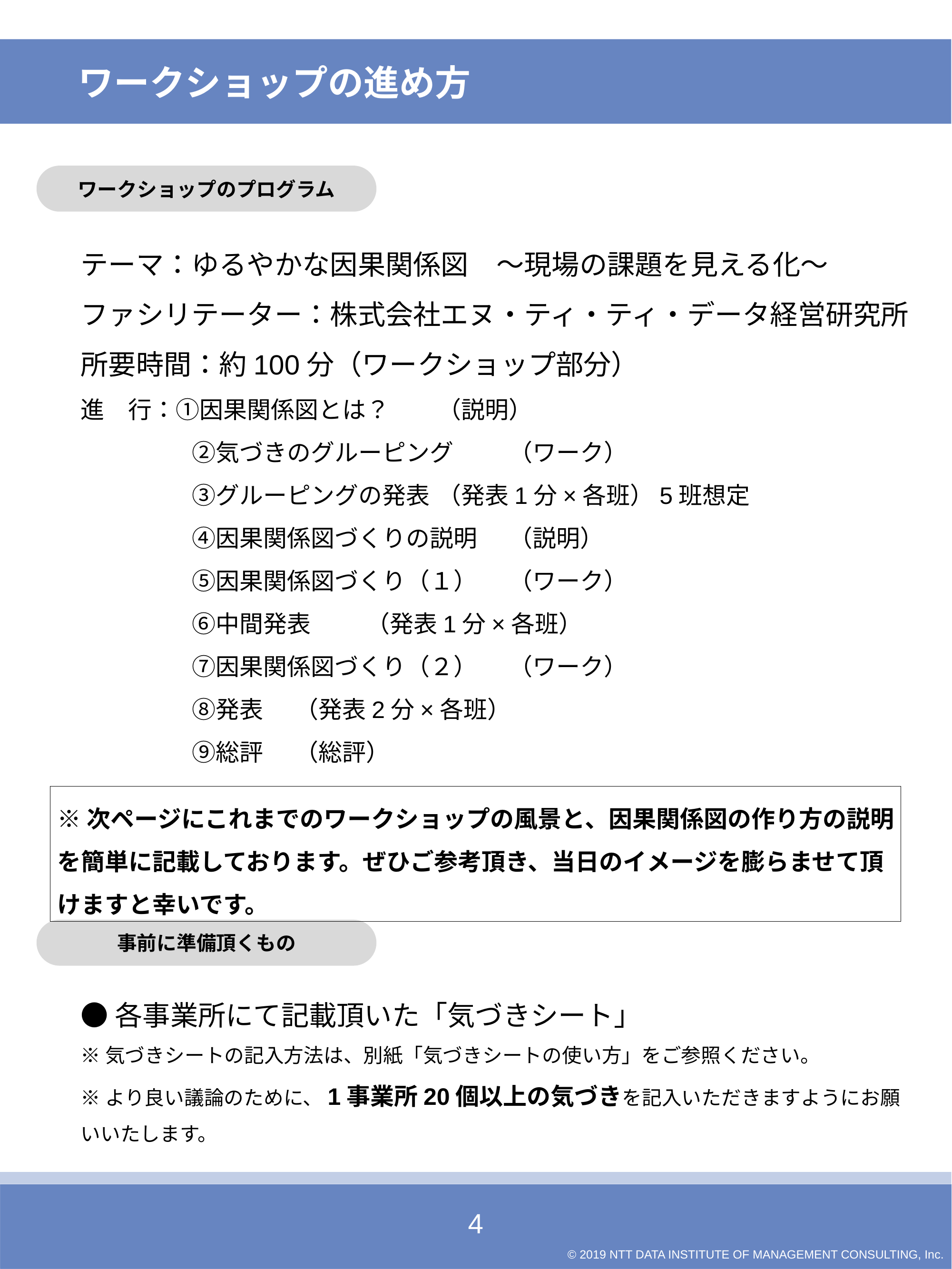

ワークショップの進め方
ワークショップのプログラム
テーマ：ゆるやかな因果関係図　～現場の課題を見える化～
ファシリテーター：株式会社エヌ・ティ・ティ・データ経営研究所
所要時間：約100分（ワークショップ部分）
進　行：①因果関係図とは？	（説明）
　　　   　②気づきのグルーピング	（ワーク）
　　　　   ③グルーピングの発表	（発表1分×各班）5班想定
　　   　　④因果関係図づくりの説明	（説明）
　   　　　⑤因果関係図づくり（１）	（ワーク）
　   　　　⑥中間発表	（発表1分×各班）
　   　　　⑦因果関係図づくり（２）	（ワーク）
　   　　　⑧発表	（発表2分×各班）
　   　　　⑨総評	（総評）
※次ページにこれまでのワークショップの風景と、因果関係図の作り方の説明を簡単に記載しております。ぜひご参考頂き、当日のイメージを膨らませて頂けますと幸いです。
事前に準備頂くもの
●各事業所にて記載頂いた「気づきシート」
※気づきシートの記入方法は、別紙「気づきシートの使い方」をご参照ください。
※より良い議論のために、1事業所20個以上の気づきを記入いただきますようにお願いいたします。
4
© 2019 NTT DATA INSTITUTE OF MANAGEMENT CONSULTING, Inc.